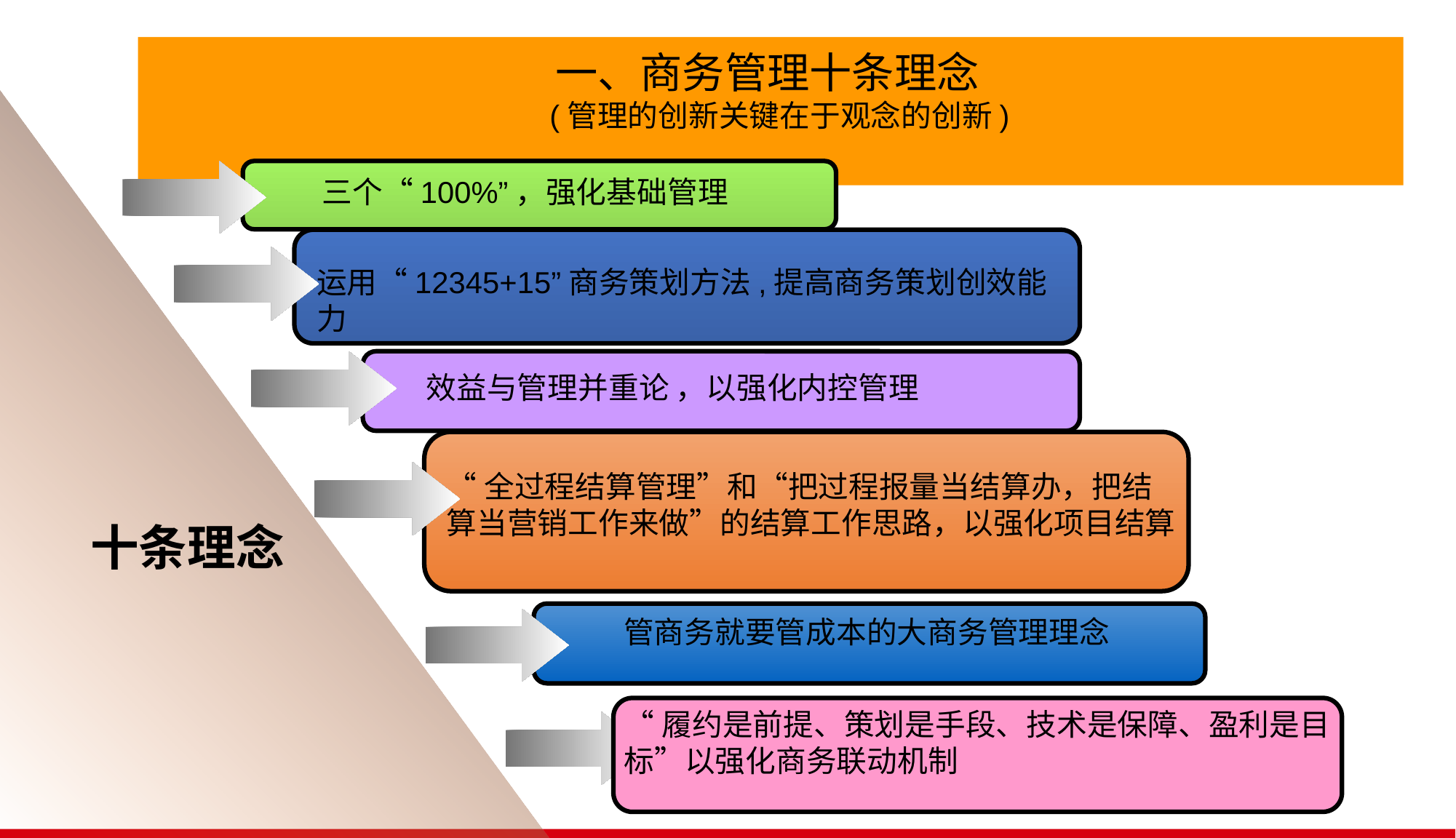

一、商务管理十条理念
   (管理的创新关键在于观念的创新)

三个“100%”，强化基础管理

运用“12345+15”商务策划方法,提高商务策划创效能力

效益与管理并重论 ，以强化内控管理

“全过程结算管理”和“把过程报量当结算办，把结算当营销工作来做”的结算工作思路，以强化项目结算
十条理念

管商务就要管成本的大商务管理理念

“履约是前提、策划是手段、技术是保障、盈利是目标”以强化商务联动机制